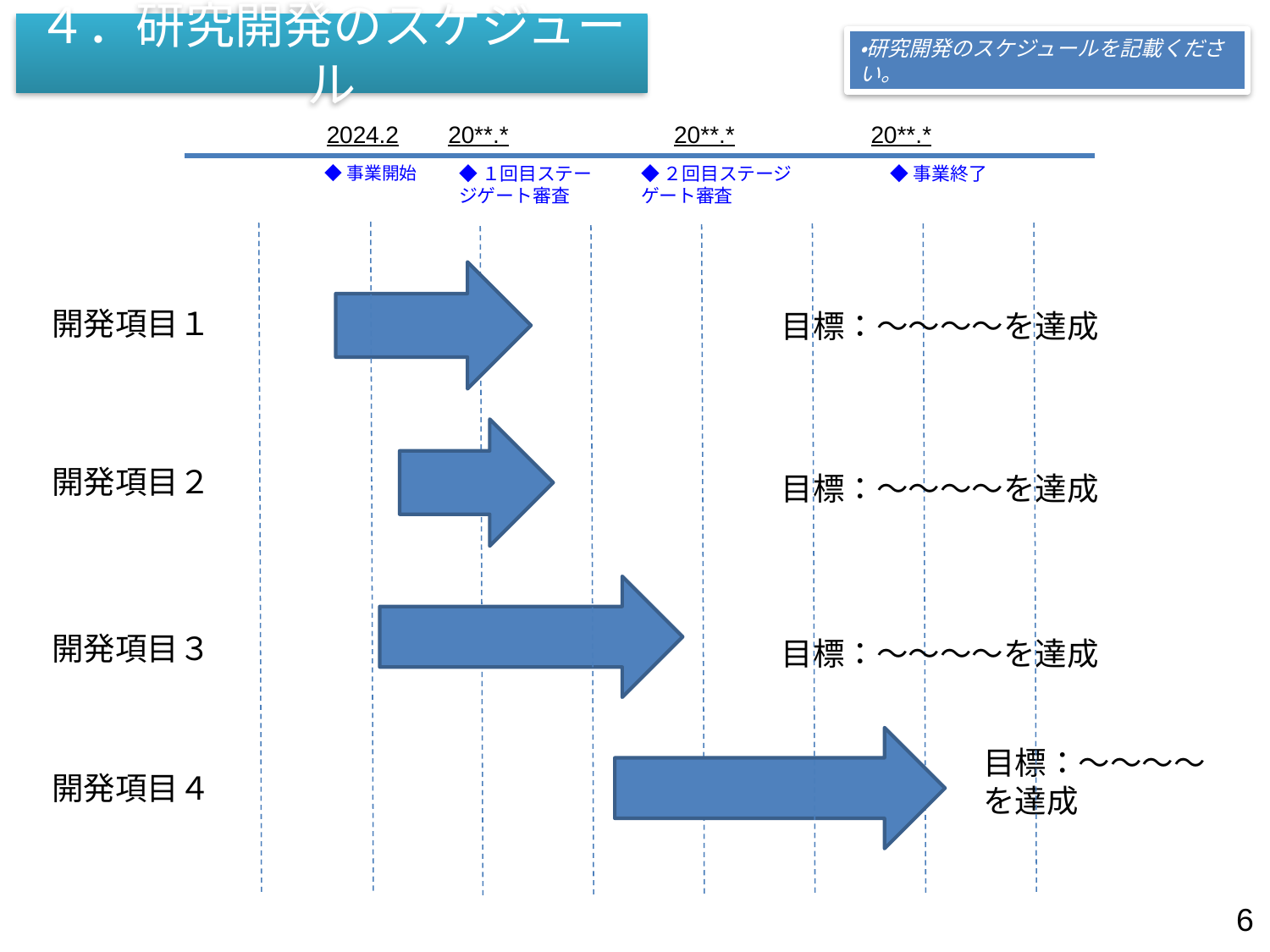

４．研究開発のスケジュール
・研究開発のスケジュールを記載ください。
2024.2
20**.*
20**.*
20**.*
◆事業開始
◆１回目ステージゲート審査
◆２回目ステージゲート審査
◆事業終了

開発項目１
目標：～～～～を達成

開発項目２
目標：～～～～を達成

開発項目３
目標：～～～～を達成

目標：～～～～を達成
開発項目４
6